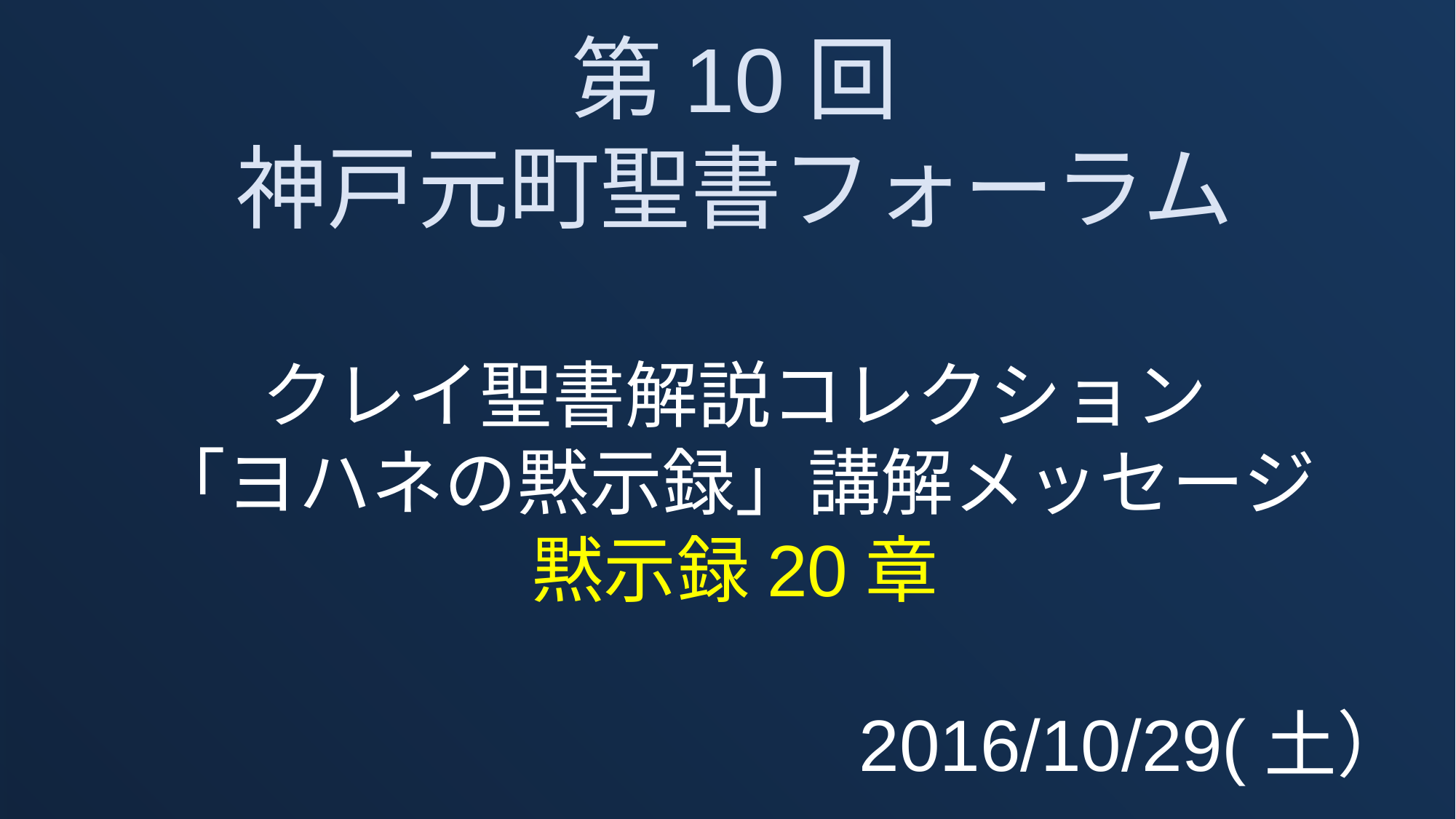

第10回
神戸元町聖書フォーラム

クレイ聖書解説コレクション
「ヨハネの黙示録」講解メッセージ
黙示録20章

2016/10/29(土）